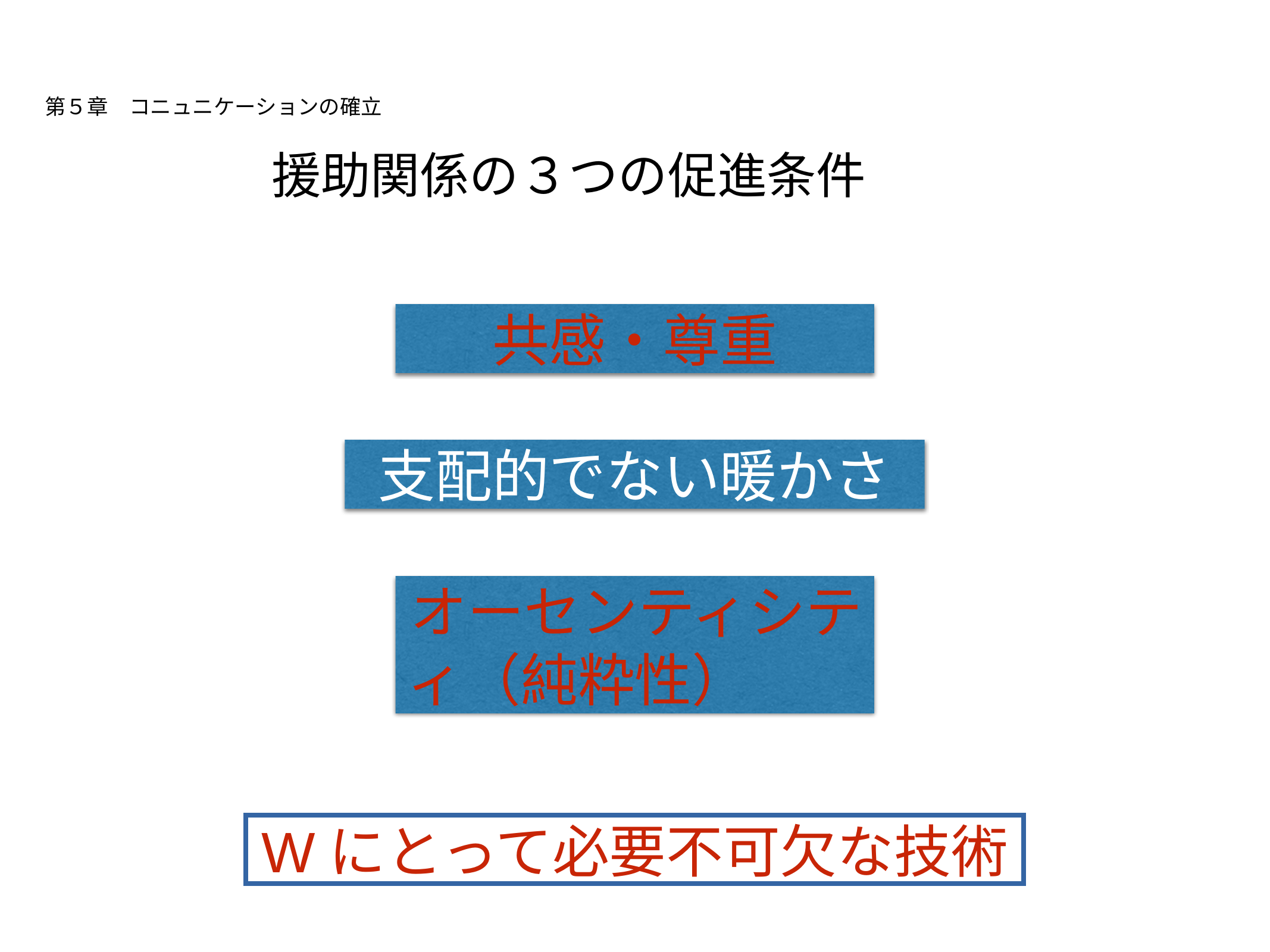

# 第５章　コニュニケーションの確立

援助関係の３つの促進条件
共感・尊重
支配的でない暖かさ
オーセンティシティ（純粋性）
Wにとって必要不可欠な技術